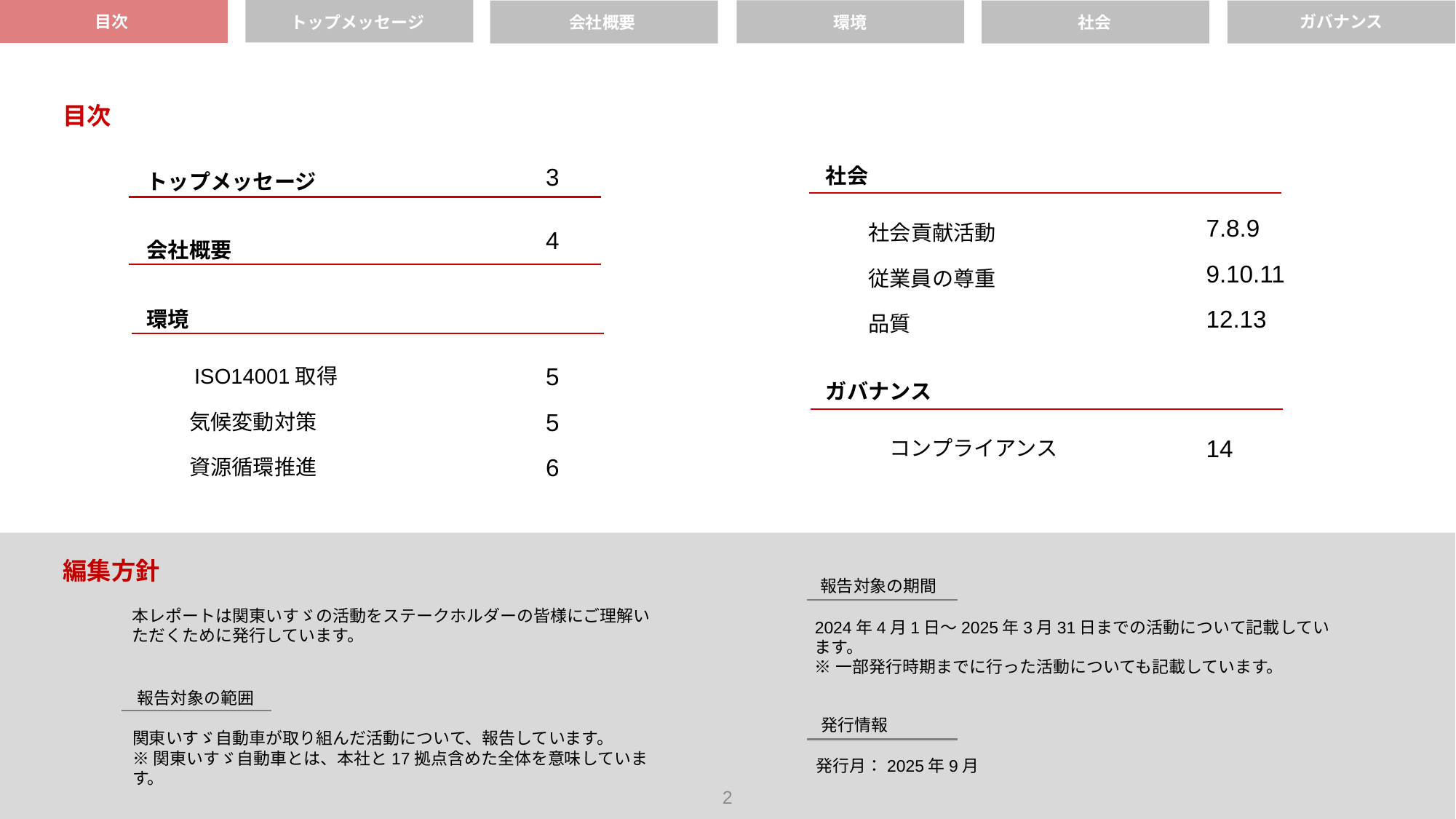

目次
ガバナンス
環境
社会
トップメッセージ
会社概要
目次
社会
　　社会貢献活動
　　従業員の尊重
　　品質
ガバナンス
　　　コンプライアンス
トップメッセージ
会社概要
環境
　　ISO14001取得
　　気候変動対策
　　資源循環推進
3
4

5
5
6
 7.8.9
 9.10.11
 12.13

 14

編集方針
報告対象の期間
本レポートは関東いすゞの活動をステークホルダーの皆様にご理解いただくために発行しています。
2024年4月1日～2025年3月31日までの活動について記載しています。
※一部発行時期までに行った活動についても記載しています。
報告対象の範囲
発行情報
関東いすゞ自動車が取り組んだ活動について、報告しています。
※関東いすゞ自動車とは、本社と17拠点含めた全体を意味しています。
発行月：2025年9月
2